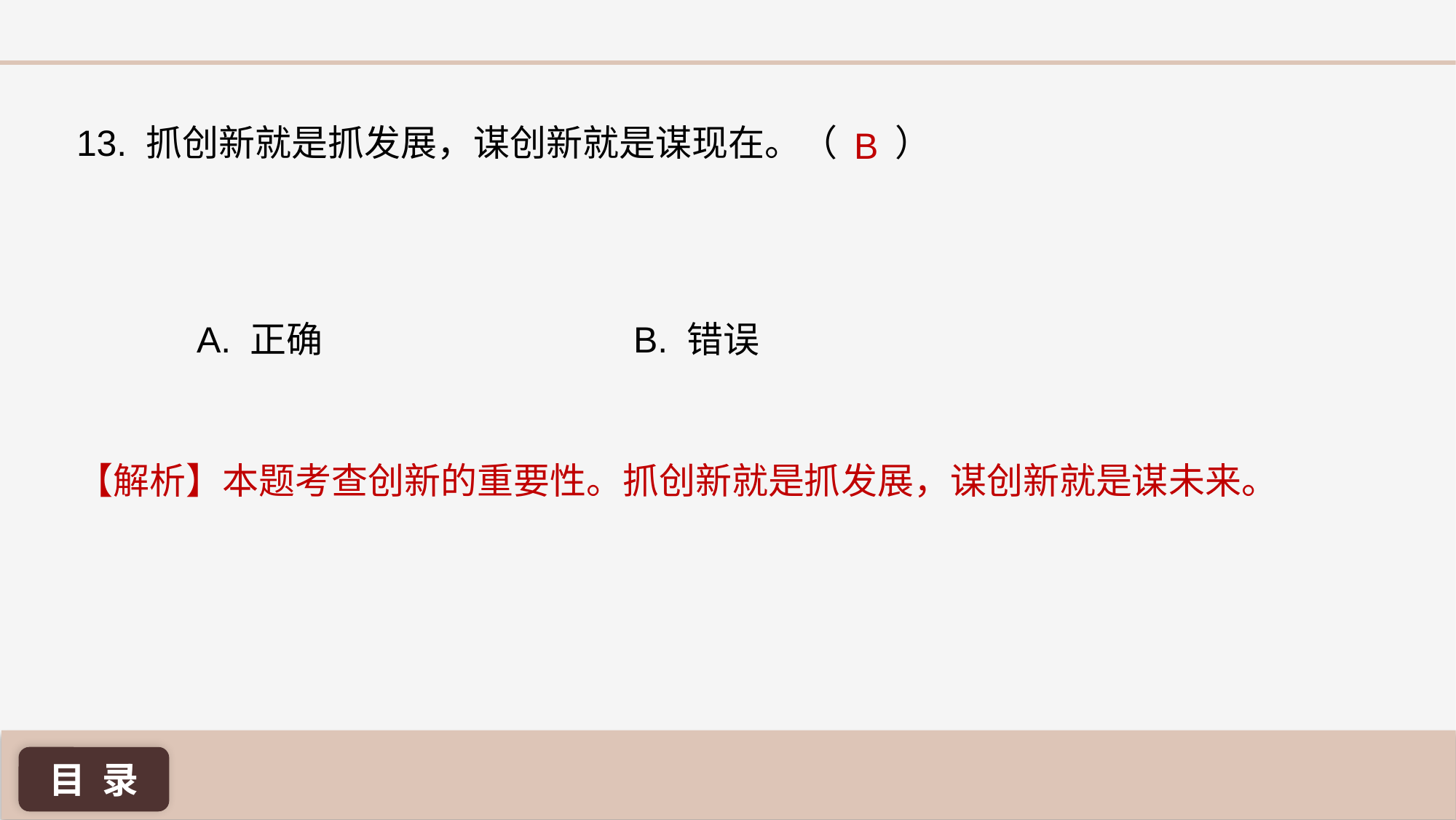

B
13. 抓创新就是抓发展，谋创新就是谋现在。（       ）
A. 正确 			B. 错误
【解析】本题考查创新的重要性。抓创新就是抓发展，谋创新就是谋未来。